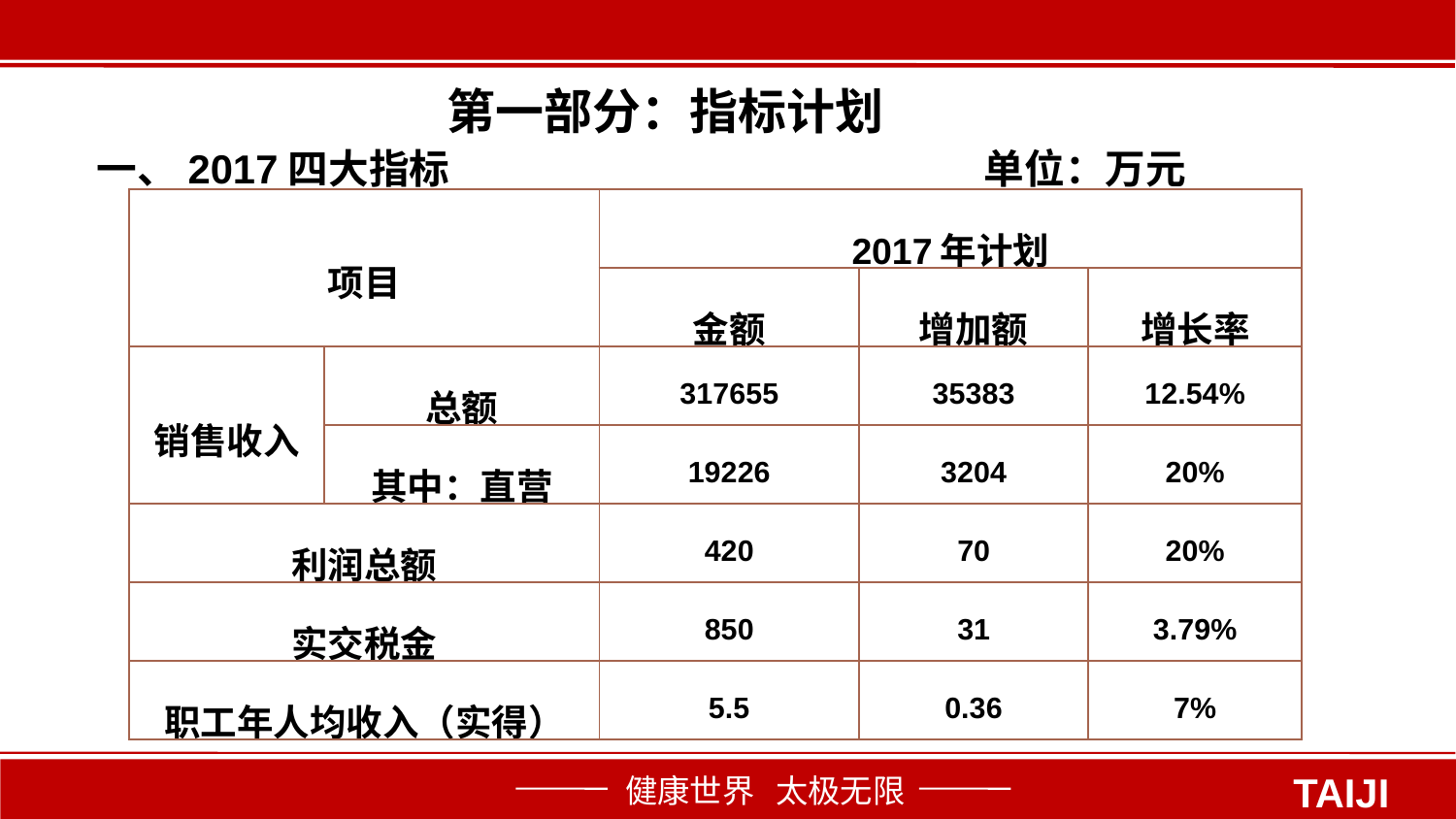

第一部分：指标计划
一、2017四大指标                                                          单位：万元
| 项目 |  | 2017年计划 |  |  |
| --- | --- | --- | --- | --- |
|  |  | 金额 | 增加额 | 增长率 |
| 销售收入 | 总额 | 317655 | 35383 | 12.54% |
|  | 其中：直营 | 19226 | 3204 | 20% |
| 利润总额 |  | 420 | 70 | 20% |
| 实交税金 |  | 850 | 31 | 3.79% |
| 职工年人均收入（实得） |  | 5.5 | 0.36 | 7% |